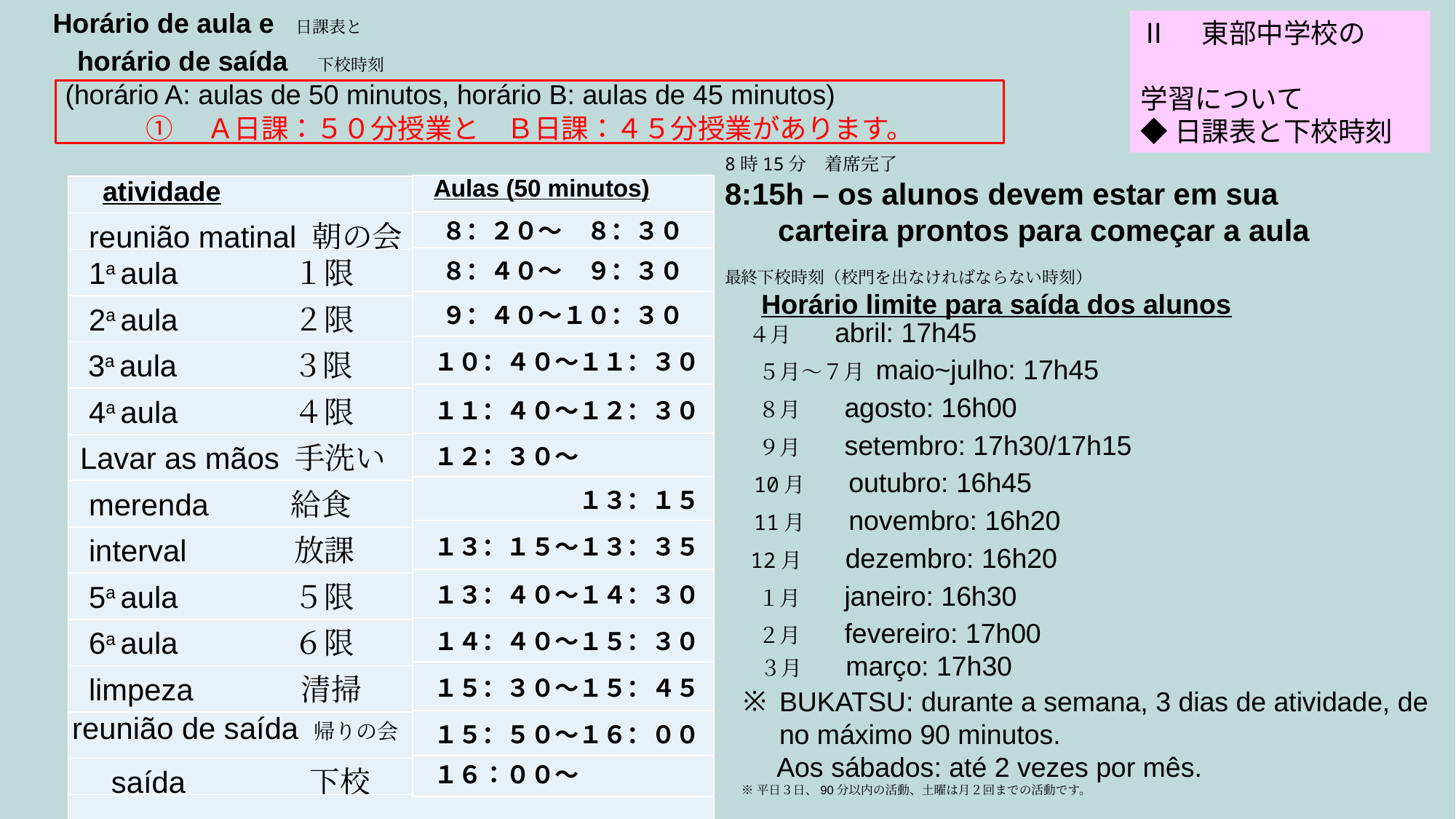

Horário de aula e  日課表と
 horário de saída   下校時刻
Ⅱ　東部中学校の
学習について
◆日課表と下校時刻
 (horário A: aulas de 50 minutos, horário B: aulas de 45 minutos)

①　Ａ日課：５０分授業と　Ｂ日課：４５分授業があります。
8時15分　着席完了
8:15h – os alunos devem estar em sua carteira prontos para começar a aula

最終下校時刻（校門を出なければならない時刻）
　 Horário limite para saída dos alunos

| Aulas (50 minutos) |
| --- |
| ８：２０～　８：３０ |
| ８：４０～　９：３０ |
| ９：４０～１０：３０ |
| １０：４０～１１：３０ |
| １１：４０～１２：３０ |
| １２：３０～ |
| １３：１５ |
| １３：１５～１３：３５ |
| １３：４０～１４：３０ |
| １４：４０～１５：３０ |
| １５：３０～１５：４５ |
| １５：５０～１６：００ |
| １６：００～ |
| atividade |  |
| --- | --- |
| reunião matinal 朝の会 |  |
| 1a aula １限 |  |
| 2a aula ２限 |  |
| 3a aula ３限 |  |
| 4a aula ４限 |  |
| Lavar as mãos 手洗い |  |
| merenda 給食 |  |
| interval 放課 |  |
| 5a aula ５限 |  |
| 6a aula ６限 |  |
| limpeza 清掃 |  |
| reunião de saída 帰りの会 |  |
| saída 下校 |  |
|  |  |
 ４月       abril: 17h45
  ５月～７月 maio~julho: 17h45
  ８月       agosto: 16h00
  ９月       setembro: 17h30/17h15
  10月       outubro: 16h45
  11月       novembro: 16h20
  12月       dezembro: 16h20
  １月       janeiro: 16h30
  ２月       fevereiro: 17h00
   ３月       março: 17h30
BUKATSU: durante a semana, 3 dias de atividade, de no máximo 90 minutos.
     Aos sábados: até 2 vezes por mês.
 ※平日３日、90分以内の活動、土曜は月２回までの活動です。